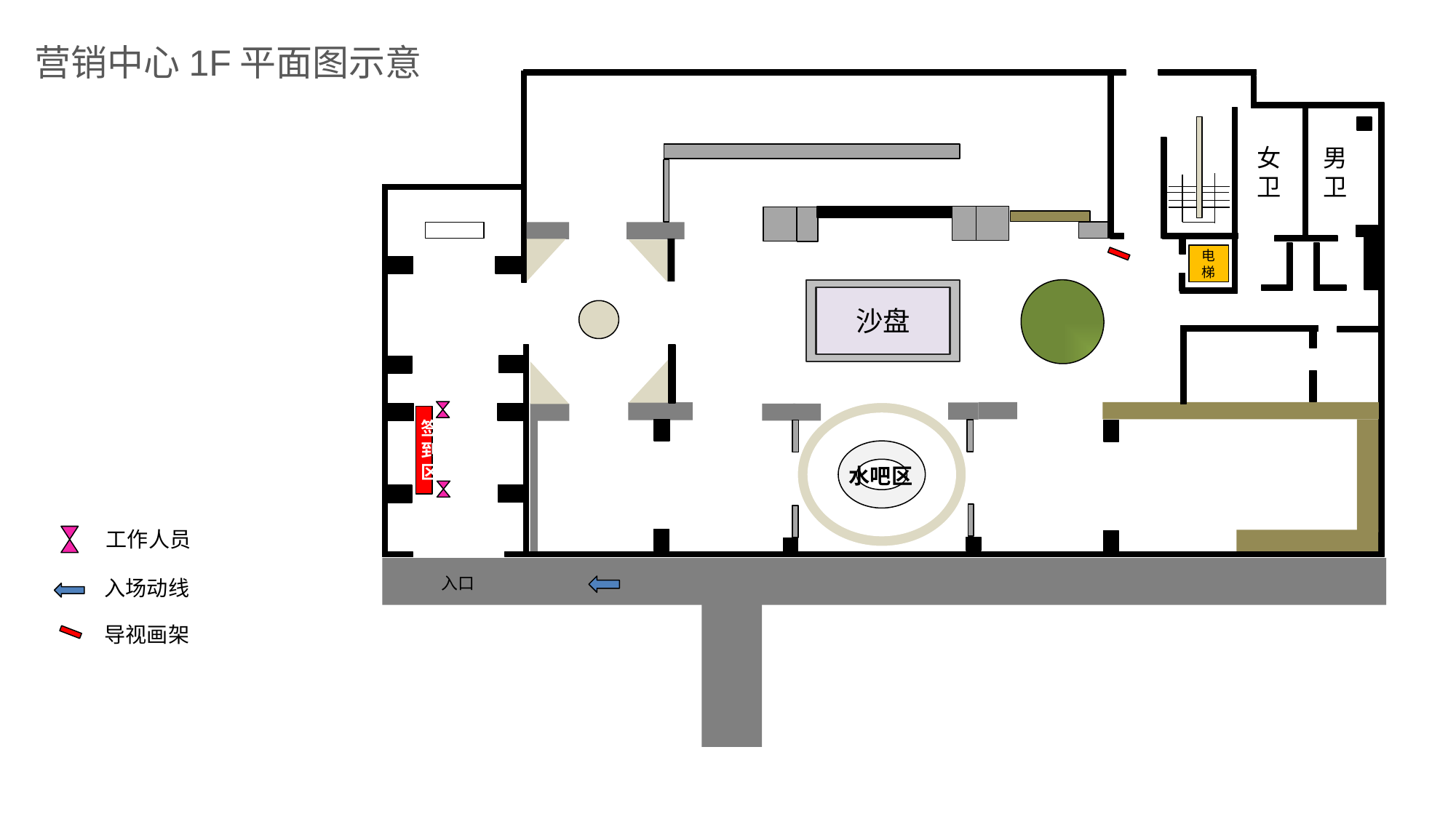

营销中心1F平面图示意

男卫
女卫

电梯

沙盘

签到区

水吧区

工作人员

入口

入场动线

导视画架